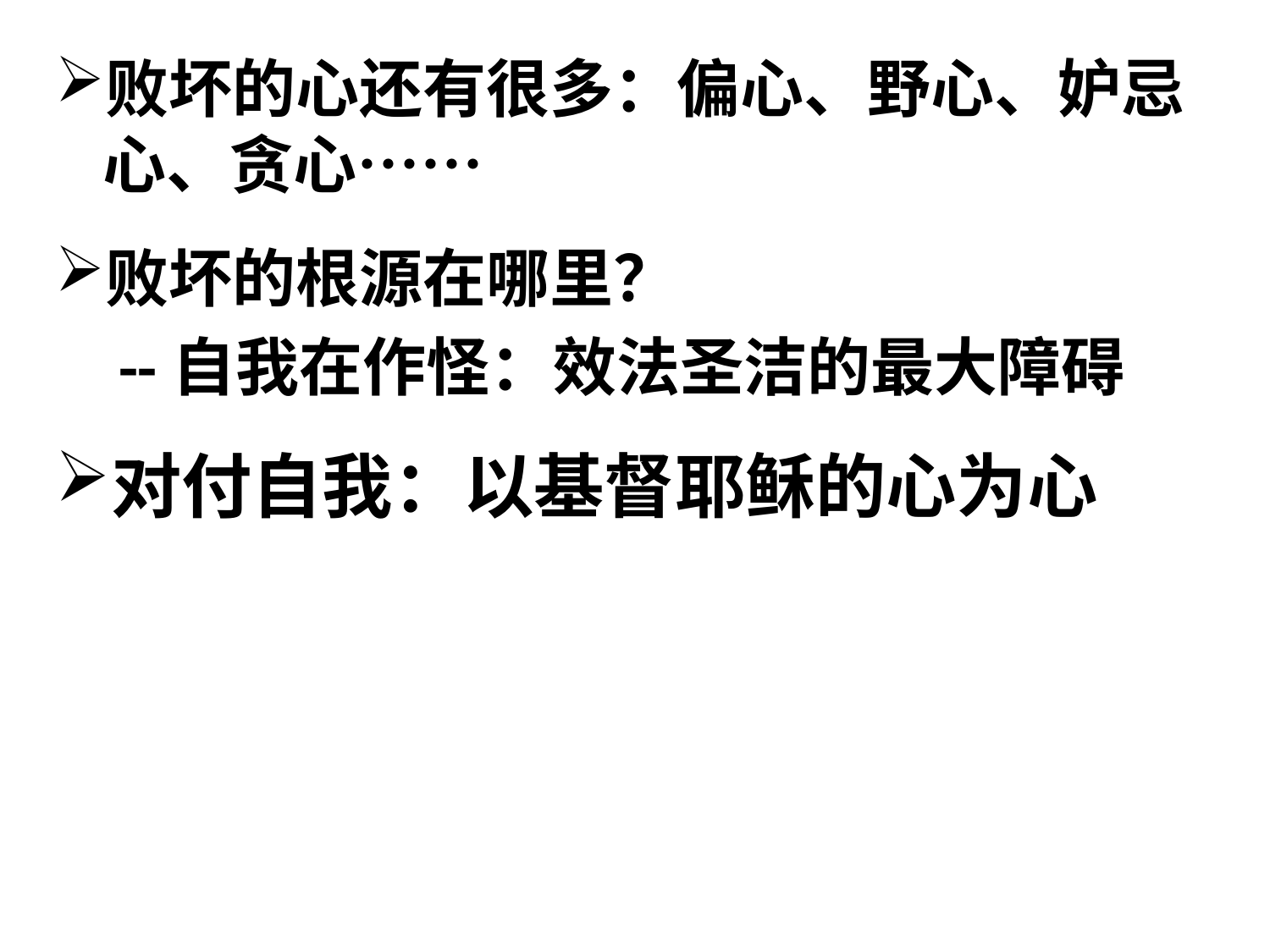

败坏的心还有很多：偏心、野心、妒忌心、贪心……

败坏的根源在哪里？
--自我在作怪：效法圣洁的最大障碍

对付自我：以基督耶稣的心为心